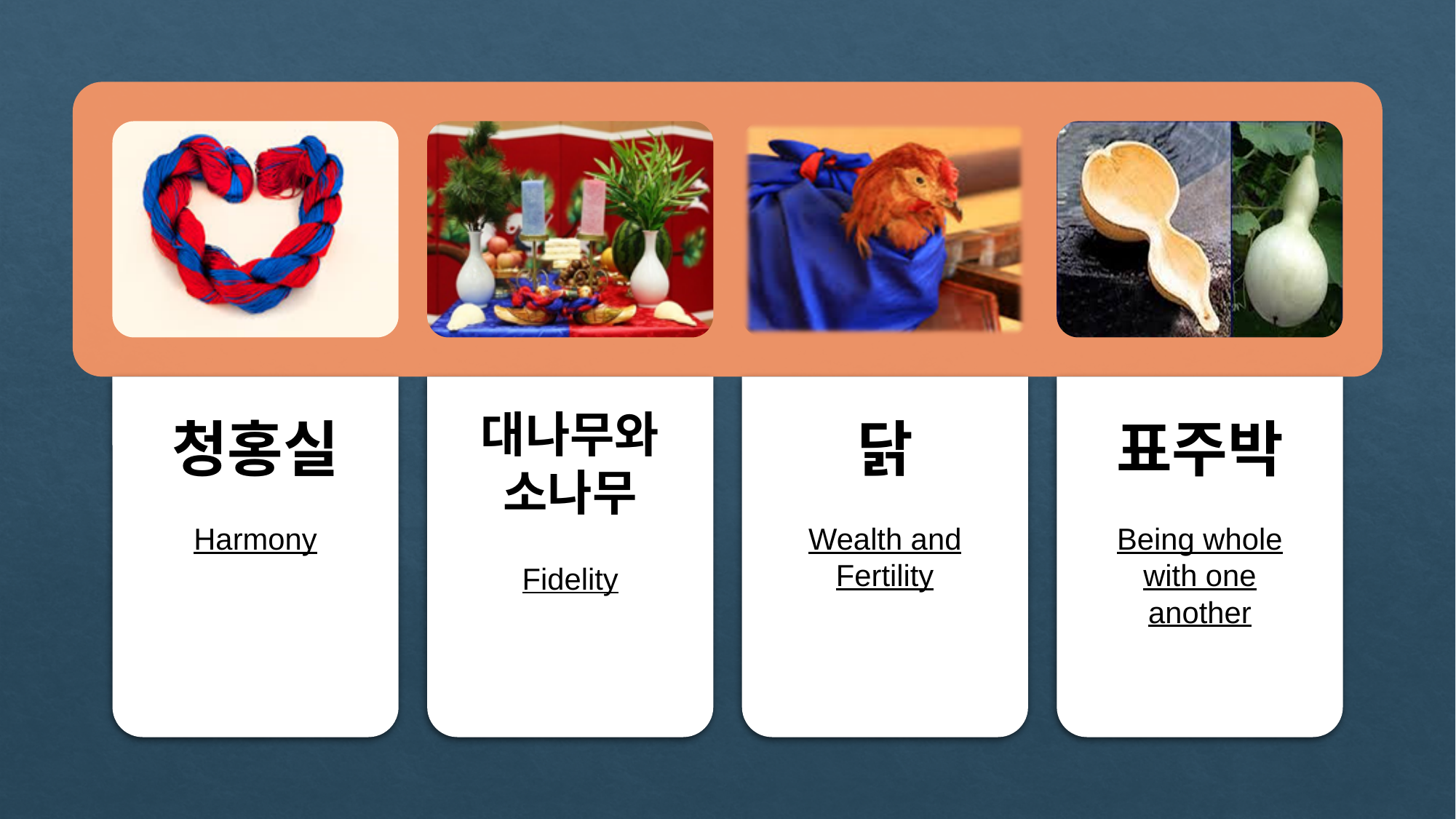

청홍실

Harmony
대나무와 소나무

Fidelity
닭

Wealth and Fertility
표주박

Being whole with one another